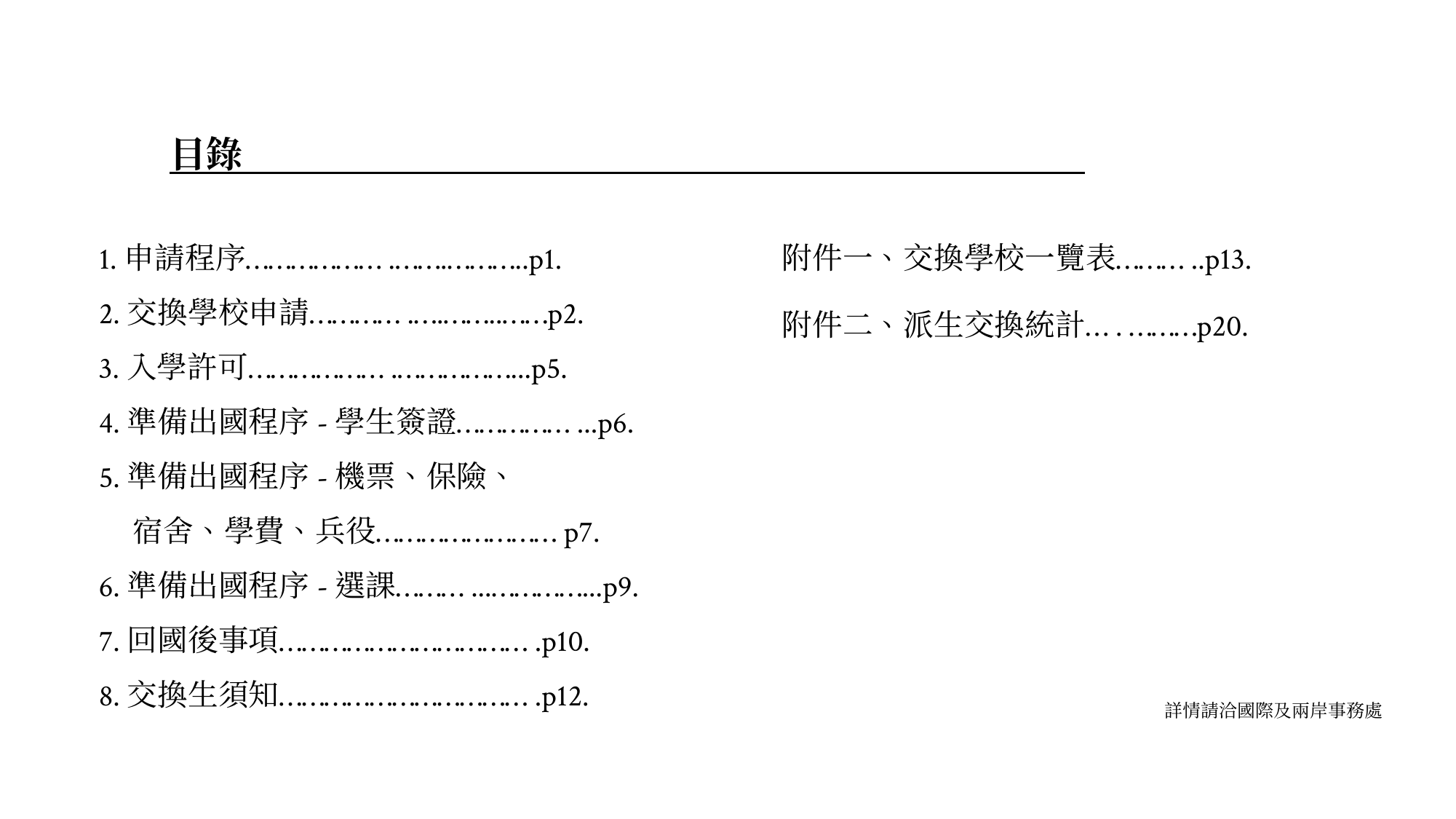

目錄
1.申請程序……………….…….………..p1.
2.交換學校申請………….….……..……p2.
3.入學許可……………….……………...p5.
4.準備出國程序-學生簽證……………...p6.
5.準備出國程序-機票、保險、
    宿舍、學費、兵役……………………p7.
6.準備出國程序-選課………...…………...p9.
7.回國後事項…………………………….p10.
8.交換生須知…………………………….p12.
附件一、交換學校一覽表………..p13.
附件二、派生交換統計…. ………p20.
詳情請洽國際及兩岸事務處